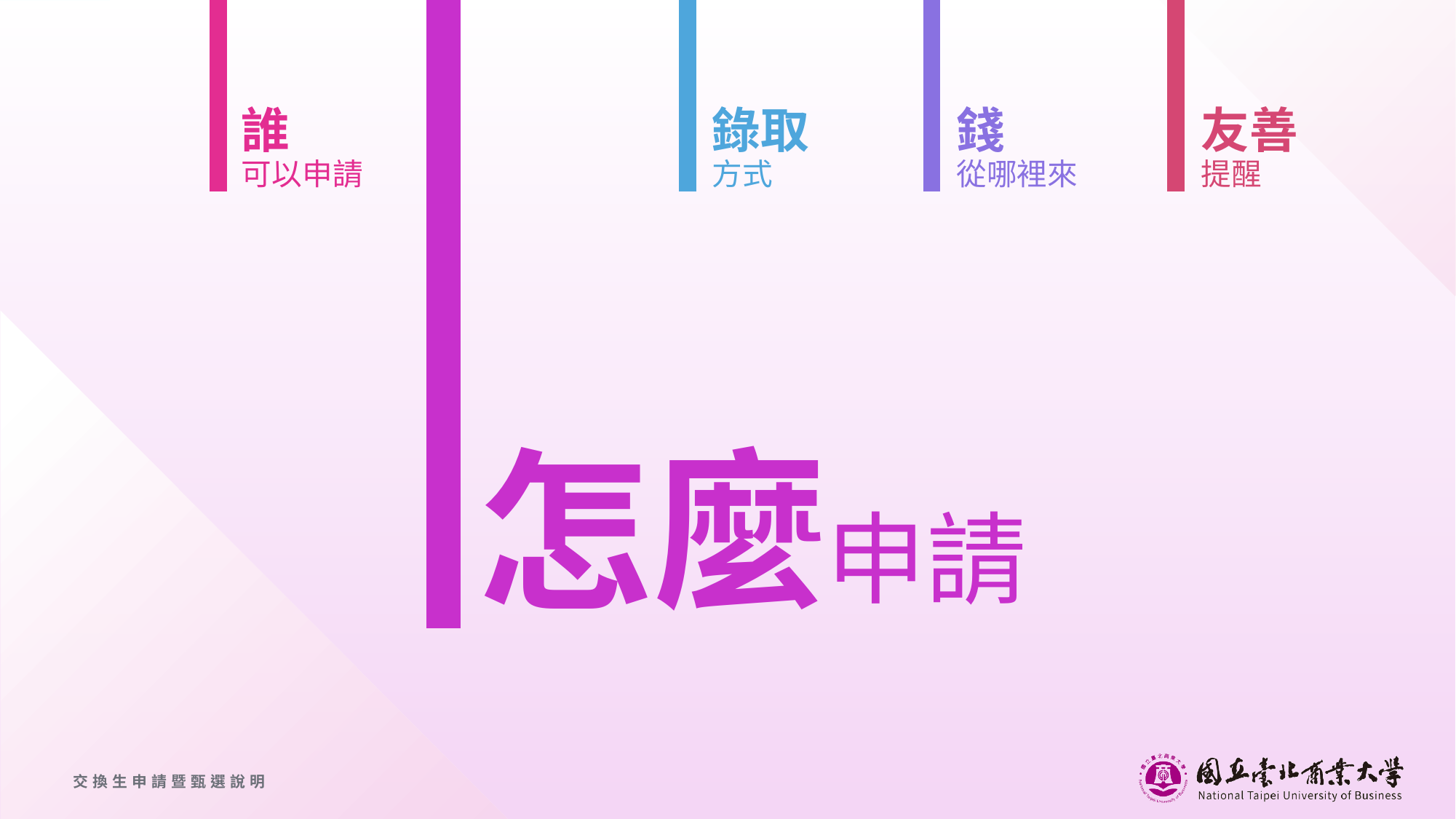

誰
可以申請
錄取
方式
錢
從哪裡來
友善
提醒
# 怎麼申請
交換生申請暨甄選說明